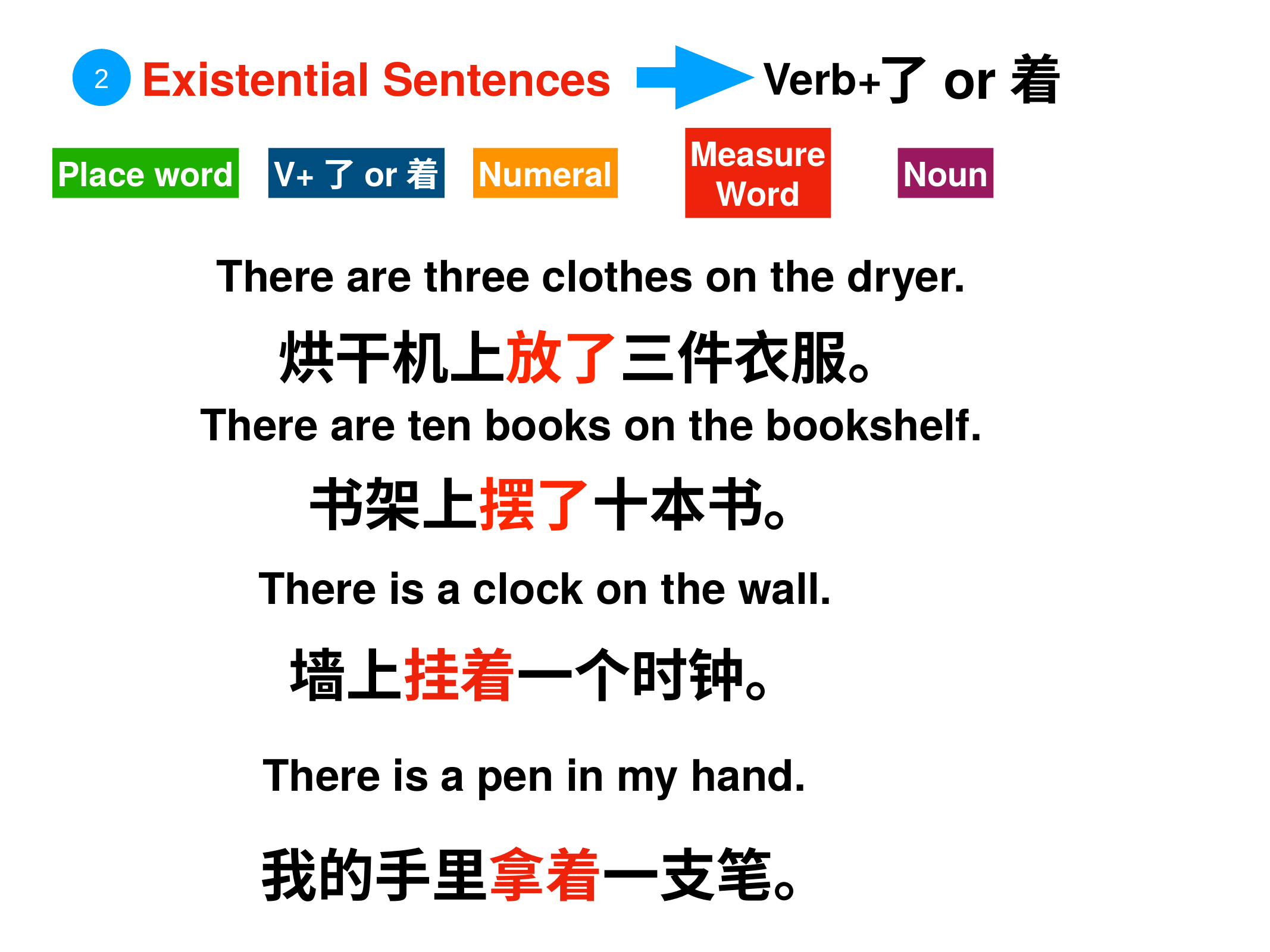

了or着
Existential Sentences

Verb+
2
Measure
Word
V+了or着
Place word
Numeral
Noun
There are three clothes on the dryer.
烘干机上放了三件衣服。
There are ten books on the bookshelf.
书架上摆了十本书。
There is a clock on the wall.
墙上挂着一个时钟。
There is a pen in my hand.
我的手里拿着一支笔。